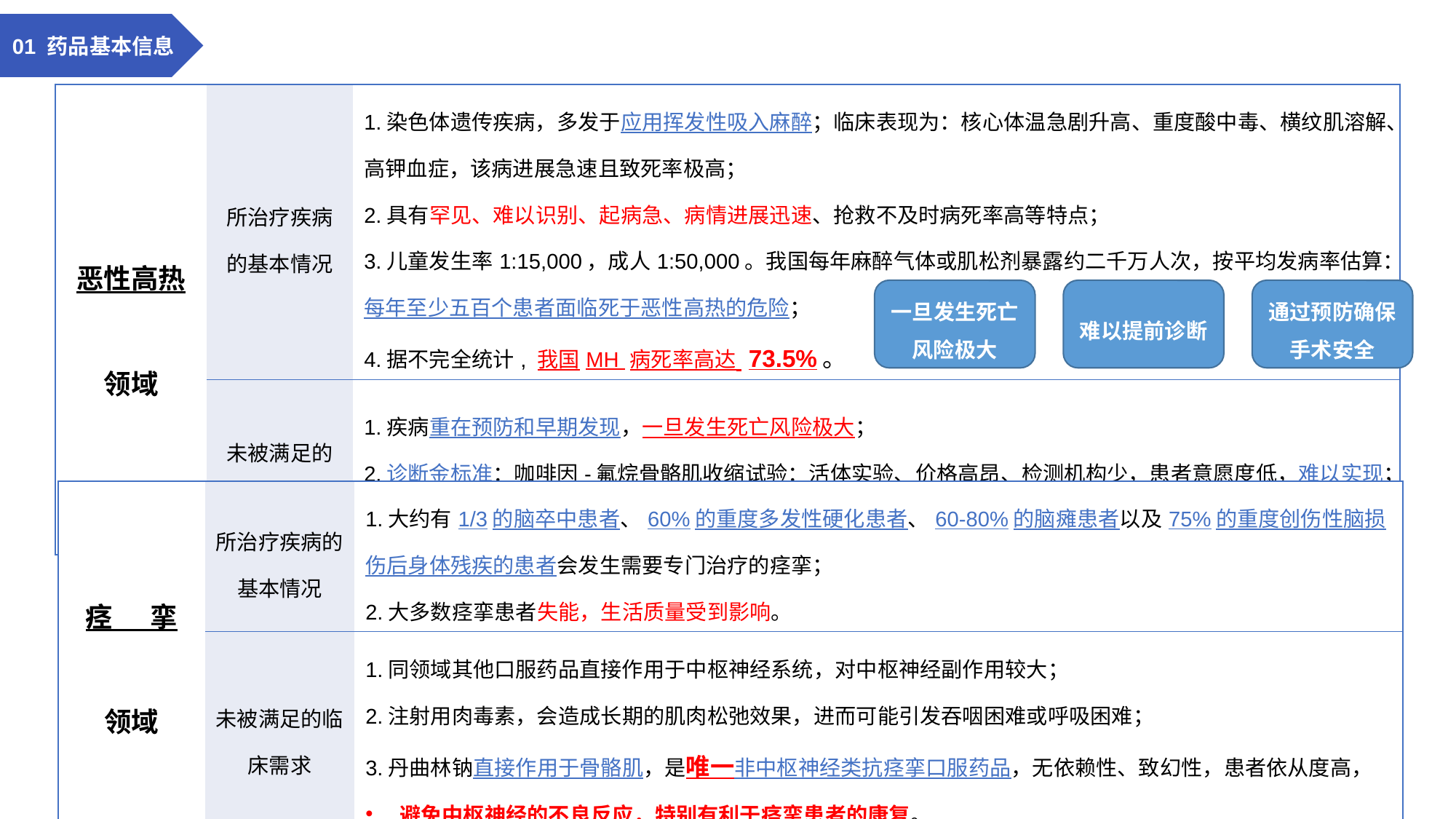

01 药品基本信息
| 恶性高热 领域 | 所治疗疾病的基本情况 | 1.染色体遗传疾病，多发于应用挥发性吸入麻醉；临床表现为：核心体温急剧升高、重度酸中毒、横纹肌溶解、高钾血症，该病进展急速且致死率极高； 2.具有罕见、难以识别、起病急、病情进展迅速、抢救不及时病死率高等特点； 3.儿童发生率1:15,000，成人1:50,000。我国每年麻醉气体或肌松剂暴露约二千万人次，按平均发病率估算：每年至少五百个患者面临死于恶性高热的危险； 4.据不完全统计, 我国MH 病死率高达 73.5%。 |
| --- | --- | --- |
|  | 未被满足的临床需求 | 1.疾病重在预防和早期发现，一旦发生死亡风险极大； 2.诊断金标准：咖啡因-氟烷骨骼肌收缩试验：活体实验、价格高昂、检测机构少，患者意愿度低，难以实现； 3.丹曲林钠是唯一可用于预防恶性高热的特效药，可大幅降低患者死亡率。 |
一旦发生死亡风险极大
难以提前诊断
通过预防确保手术安全
| 痉 挛 领域 | 所治疗疾病的基本情况 | 1.大约有1/3的脑卒中患者、60%的重度多发性硬化患者、60-80%的脑瘫患者以及75%的重度创伤性脑损伤后身体残疾的患者会发生需要专门治疗的痉挛； 2.大多数痉挛患者失能，生活质量受到影响。 |
| --- | --- | --- |
|  | 未被满足的临床需求 | 1.同领域其他口服药品直接作用于中枢神经系统，对中枢神经副作用较大； 2.注射用肉毒素，会造成长期的肌肉松弛效果，进而可能引发吞咽困难或呼吸困难； 3.丹曲林钠直接作用于骨骼肌，是唯一非中枢神经类抗痉挛口服药品，无依赖性、致幻性，患者依从度高， 避免中枢神经的不良反应，特别有利于痉挛患者的康复。 |